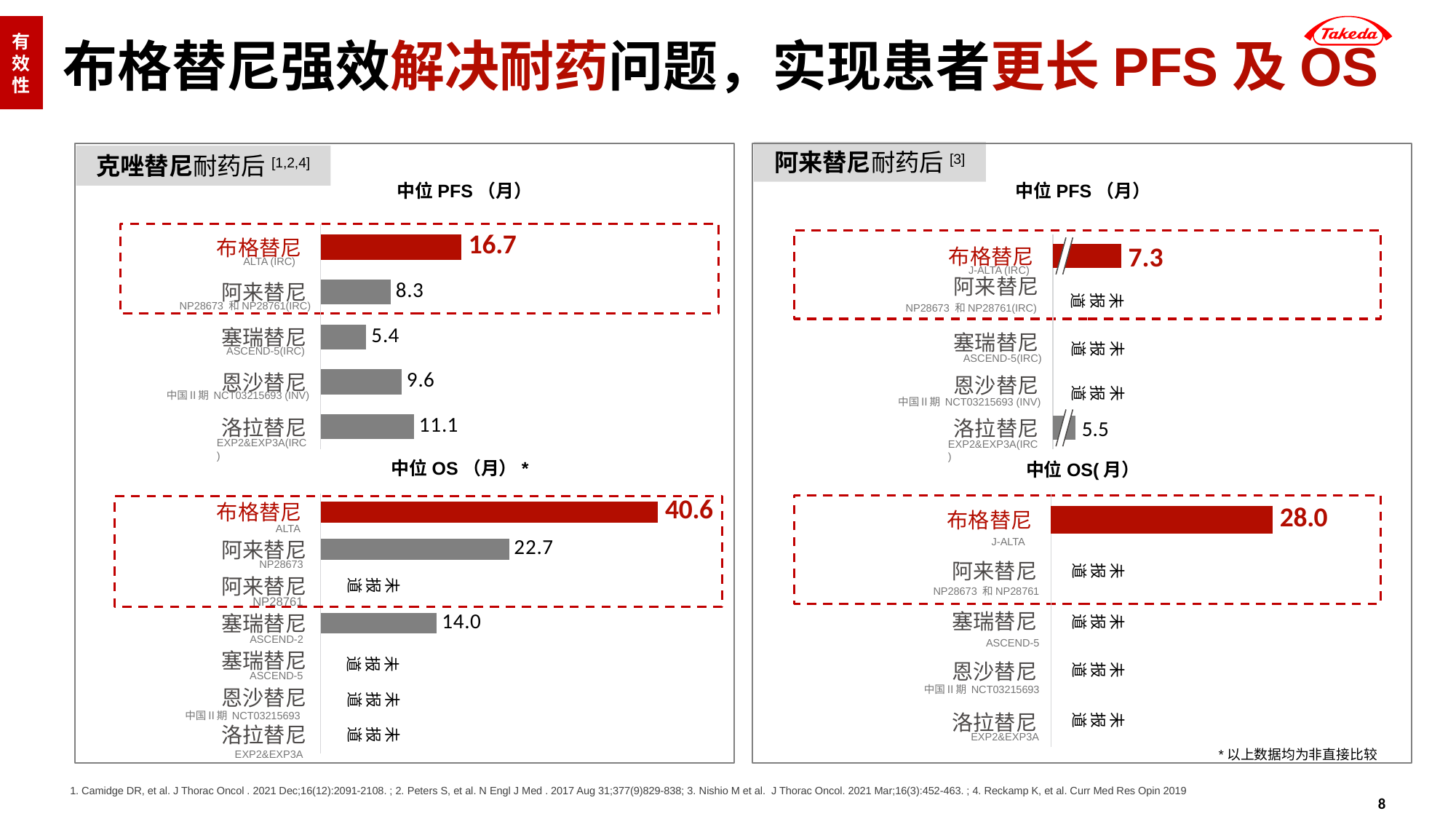

布格替尼强效解决耐药问题，实现患者更长PFS及OS
有效性
阿来替尼耐药后[3]

克唑替尼耐药后[1,2,4]
中位PFS（月）
中位PFS（月）

### Chart

| Category |  |
|---|---|

### Chart

| Category |  |
|---|---|
布格替尼

7.3
布格替尼
ALTA (IRC)
J-ALTA (IRC)
阿来替尼

阿来替尼
未报道
 NP28673 和NP28761(IRC)
 NP28673 和NP28761(IRC)
塞瑞替尼
塞瑞替尼
未报道
ASCEND-5(IRC)
ASCEND-5(IRC)
恩沙替尼
恩沙替尼
未报道
中国Ⅱ期 NCT03215693 (INV)
中国Ⅱ期 NCT03215693 (INV)

洛拉替尼
洛拉替尼
5.5
EXP2&EXP3A(IRC)
EXP2&EXP3A(IRC)
中位OS（月）*
中位OS(月）

### Chart

| Category |  |
|---|---|

### Chart

| Category |  |
|---|---|

布格替尼
布格替尼
ALTA
J-ALTA
阿来替尼
未报道
 NP28673
阿来替尼
未报道
未报道
未报道
未报道
阿来替尼
 NP28673 和NP28761
NP28761
未报道
塞瑞替尼
塞瑞替尼
ASCEND-2
ASCEND-5
塞瑞替尼
未报道
恩沙替尼
ASCEND-5
中国Ⅱ期 NCT03215693
恩沙替尼
未报道
中国Ⅱ期 NCT03215693
洛拉替尼
洛拉替尼
EXP2&EXP3A
*以上数据均为非直接比较
EXP2&EXP3A
1. Camidge DR, et al. J Thorac Oncol . 2021 Dec;16(12):2091-2108. ; 2. Peters S, et al. N Engl J Med . 2017 Aug 31;377(9)829-838; 3. Nishio M et al.  J Thorac Oncol. 2021 Mar;16(3):452-463. ; 4. Reckamp K, et al. Curr Med Res Opin 2019
8